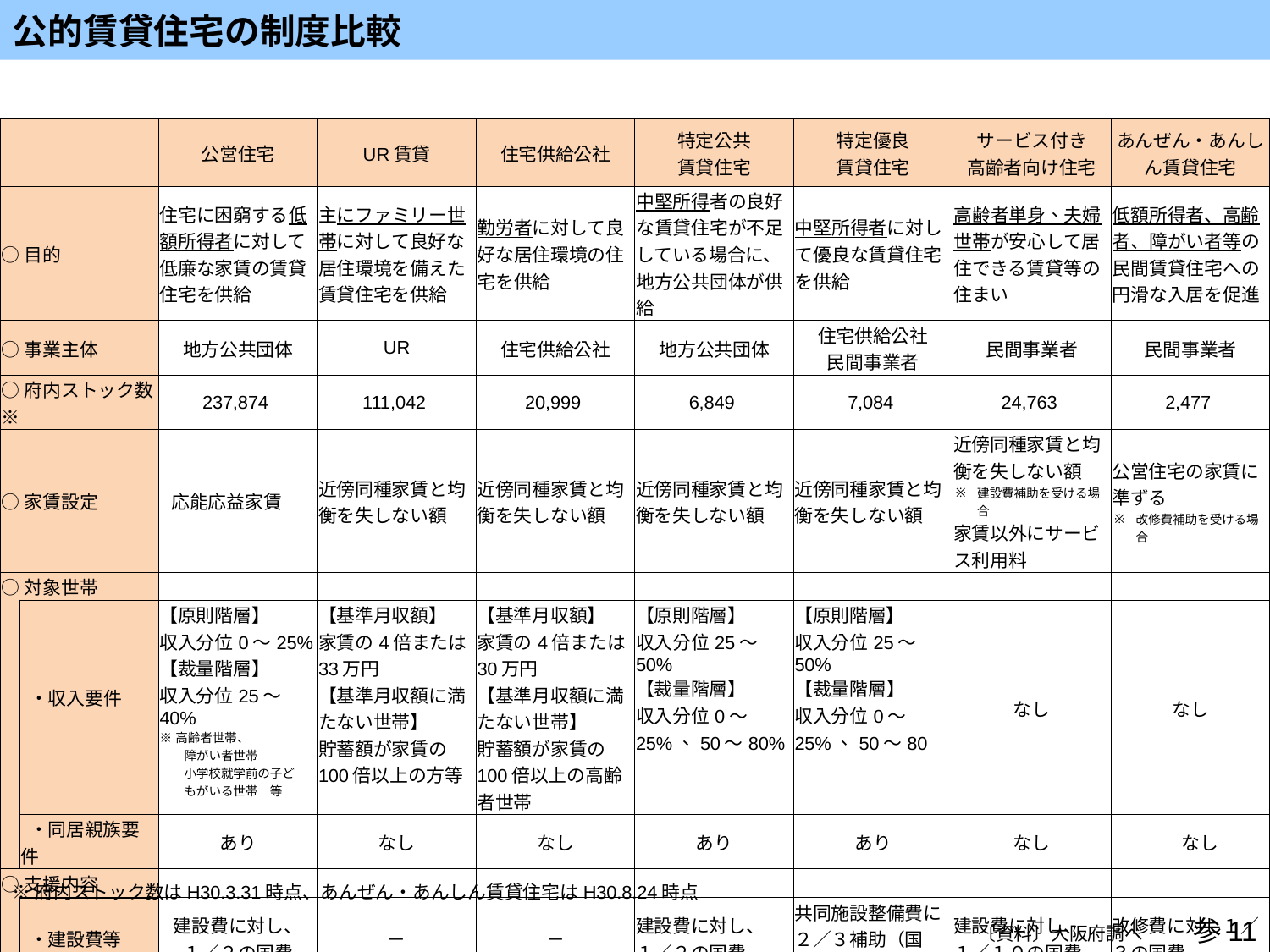

公的賃貸住宅の制度比較
|  |  | 公営住宅 | UR賃貸 | 住宅供給公社 | 特定公共 賃貸住宅 | 特定優良 賃貸住宅 | サービス付き 高齢者向け住宅 | あんぜん・あんしん賃貸住宅 |
| --- | --- | --- | --- | --- | --- | --- | --- | --- |
| ○目的 |  | 住宅に困窮する低額所得者に対して低廉な家賃の賃貸住宅を供給 | 主にファミリー世帯に対して良好な居住環境を備えた賃貸住宅を供給 | 勤労者に対して良好な居住環境の住宅を供給 | 中堅所得者の良好な賃貸住宅が不足している場合に、地方公共団体が供給 | 中堅所得者に対して優良な賃貸住宅を供給 | 高齢者単身、夫婦世帯が安心して居住できる賃貸等の住まい | 低額所得者、高齢者、障がい者等の民間賃貸住宅への円滑な入居を促進 |
| ○事業主体 |  | 地方公共団体 | UR | 住宅供給公社 | 地方公共団体 | 住宅供給公社 民間事業者 | 民間事業者 | 民間事業者 |
| ○府内ストック数※ |  | 237,874 | 111,042 | 20,999 | 6,849 | 7,084 | 24,763 | 2,477 |
| ○家賃設定 |  | 応能応益家賃 | 近傍同種家賃と均衡を失しない額 | 近傍同種家賃と均衡を失しない額 | 近傍同種家賃と均衡を失しない額 | 近傍同種家賃と均衡を失しない額 | 近傍同種家賃と均衡を失しない額 建設費補助を受ける場合 家賃以外にサービス利用料 | 公営住宅の家賃に準ずる 改修費補助を受ける場合 |
| ○対象世帯 |  |  |  |  |  |  |  |  |
|  | ・収入要件 | 【原則階層】 収入分位0～25% 【裁量階層】 収入分位25～40% ※高齢者世帯、 　　障がい者世帯 　　小学校就学前の子ど 　　もがいる世帯　等 | 【基準月収額】 家賃の4倍または33万円 【基準月収額に満たない世帯】 貯蓄額が家賃の100倍以上の方等 | 【基準月収額】 家賃の4倍または30万円 【基準月収額に満たない世帯】 貯蓄額が家賃の100倍以上の高齢者世帯 | 【原則階層】 収入分位25～50% 【裁量階層】 収入分位0～25%、50～80% | 【原則階層】 収入分位25～50% 【裁量階層】 収入分位0～25%、50～80 | なし | なし |
|  | ・同居親族要件 | あり | なし | なし | あり | あり | なし | なし |
| ○支援内容 |  |  |  |  |  |  |  |  |
|  | ・建設費等 | 建設費に対し、 １／２の国費 | － | － | 建設費に対し、 １／２の国費 | 共同施設整備費に２／３補助（国1/3、地方1/3） | 建設費に対し、 １／１０の国費 | 改修費に対し１／３の国費 |
|  | ・家賃 | 近傍同種家賃と入居者負担基準額の差額を補助（国） | － | － | 家賃と入居者負担額の差額を補助（国、地方） | 家賃と入居者負担額の差額を補助（国、地方） | 収入に応じて定額補助（国、地方） | － |
※府内ストック数はH30.3.31時点、あんぜん・あんしん賃貸住宅はH30.8.24時点
参
11
〔資料〕大阪府調べ